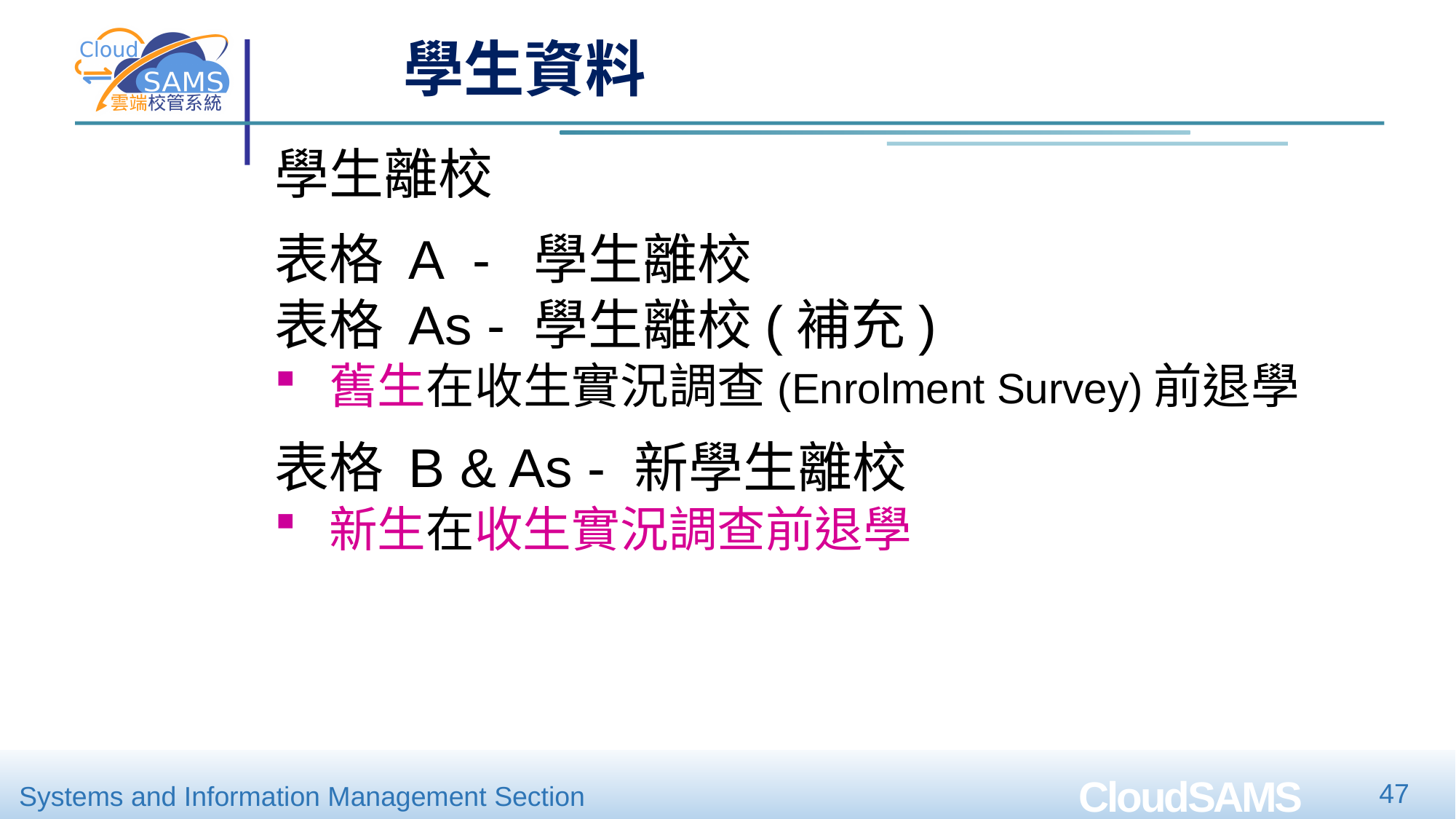

學生資料
學生離校

表格 A  -  學生離校
表格 As - 學生離校(補充)
舊生在收生實況調查(Enrolment Survey)前退學

表格 B & As - 新學生離校
新生在收生實況調查前退學
47